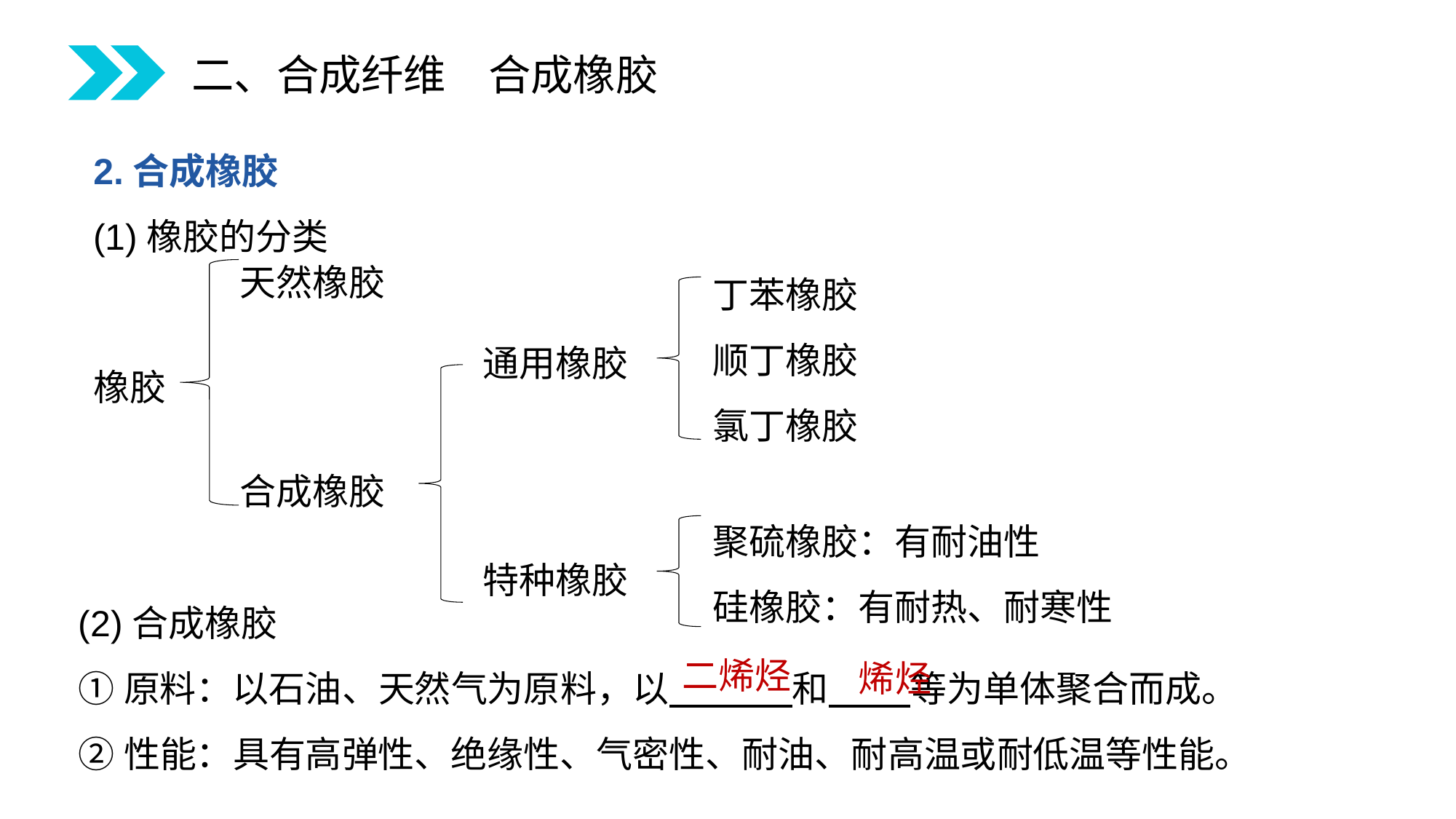

二、合成纤维　合成橡胶
2.合成橡胶
(1)橡胶的分类
天然橡胶
丁苯橡胶
顺丁橡胶
氯丁橡胶

通用橡胶
橡胶

合成橡胶
聚硫橡胶：有耐油性
硅橡胶：有耐热、耐寒性

特种橡胶
(2)合成橡胶
①原料：以石油、天然气为原料，以               和          等为单体聚合而成。
②性能：具有高弹性、绝缘性、气密性、耐油、耐高温或耐低温等性能。
二烯烃
烯烃